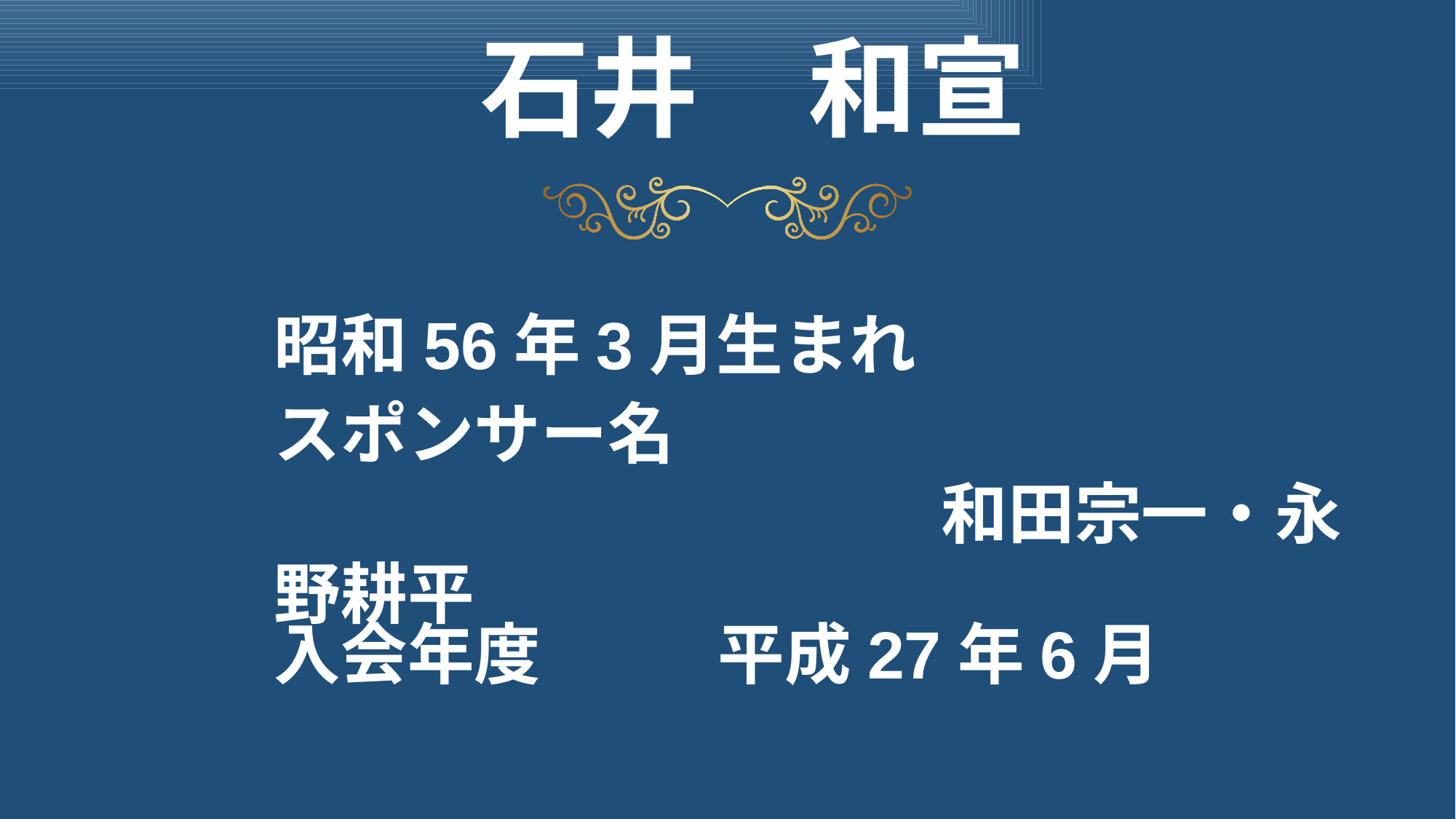

石井　和宣
昭和56年3月生まれ
スポンサー名
　　　　　　　　　　和田宗一・永野耕平
入会年度
平成27年6月